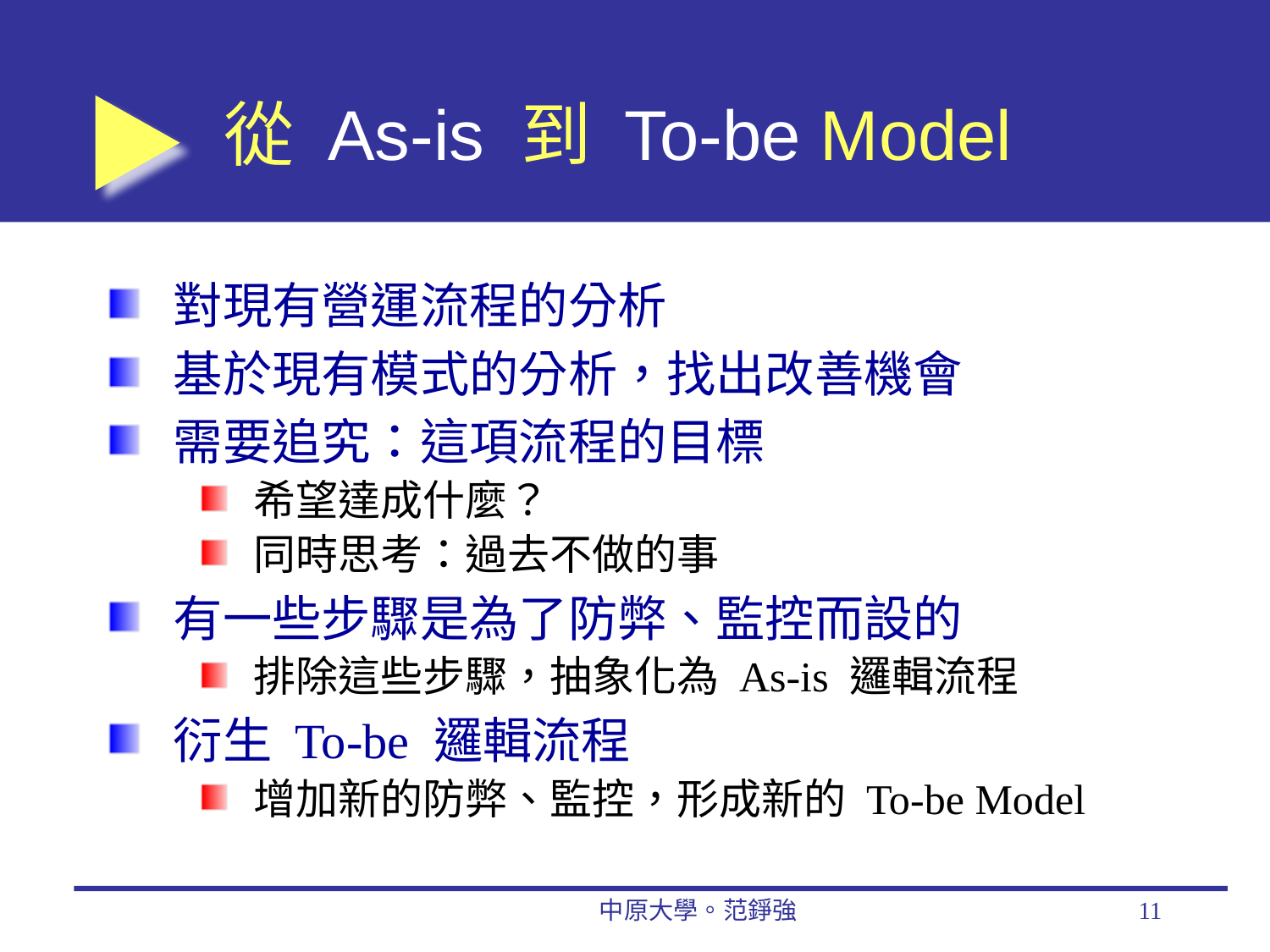

# 從 As-is 到 To-be Model
對現有營運流程的分析
基於現有模式的分析，找出改善機會
需要追究：這項流程的目標
希望達成什麼？
同時思考：過去不做的事
有一些步驟是為了防弊、監控而設的
排除這些步驟，抽象化為 As-is 邏輯流程
衍生 To-be 邏輯流程
增加新的防弊、監控，形成新的 To-be Model
中原大學。范錚強
11